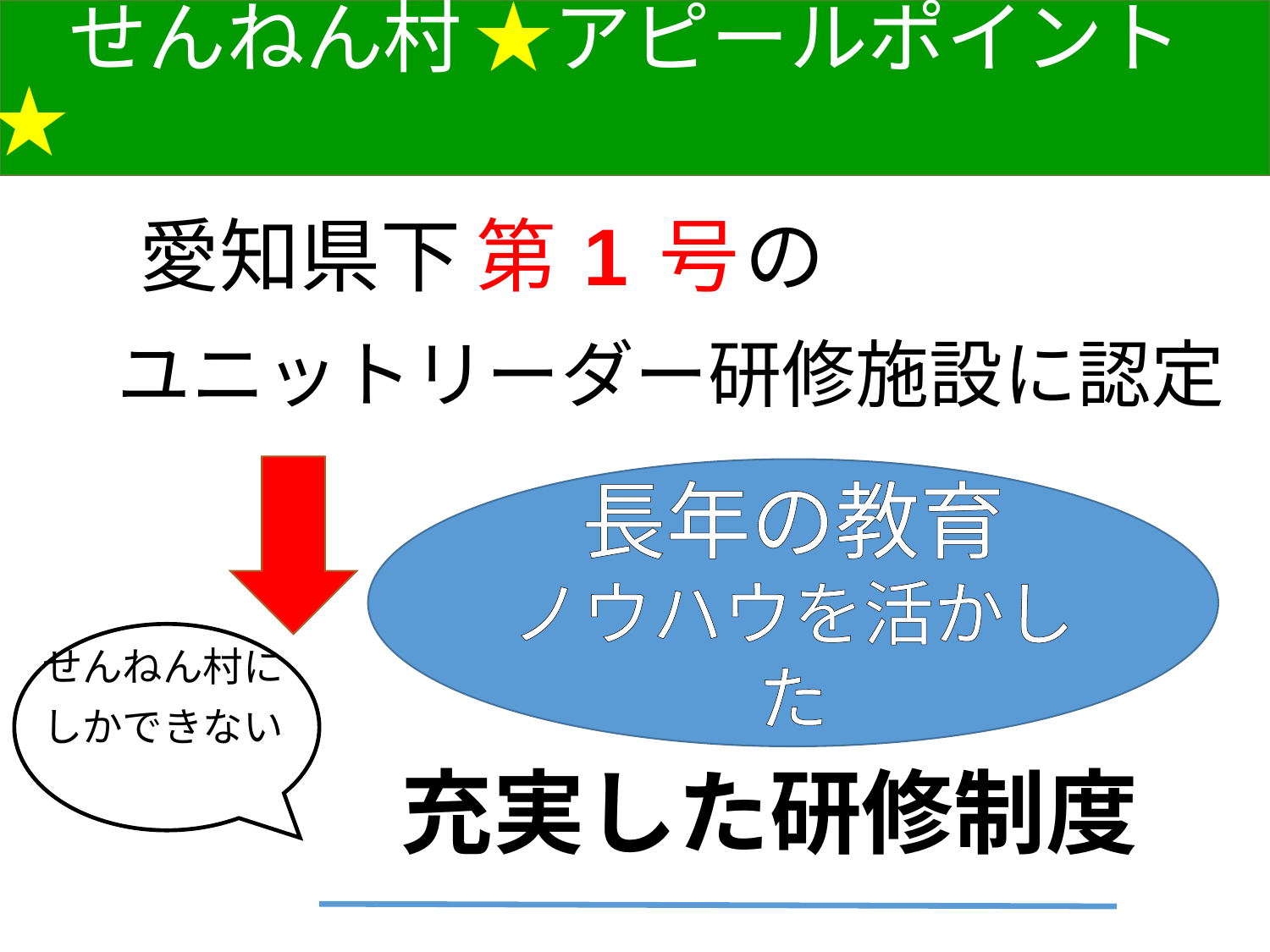

せんねん村 ★アピールポイント★
　  愛知県下 第 1 号 の

    ユニットリーダー研修施設に認定

せんねん村に
しかできない
　　　  　充実した研修制度

長年の教育
ノウハウを活かした